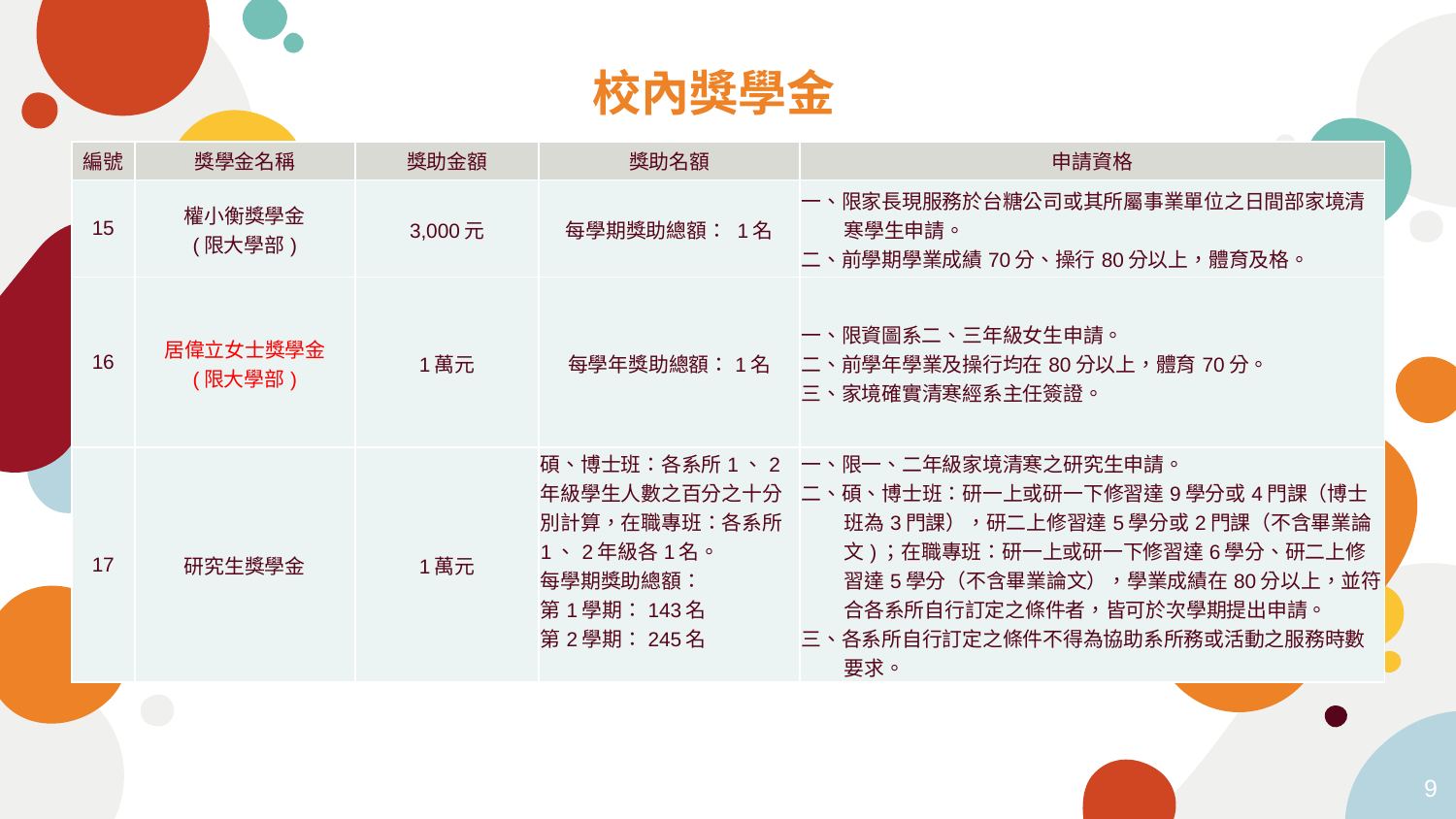

校內獎學金
| 編號 | 獎學金名稱 | 獎助金額 | 獎助名額 | 申請資格 |
| --- | --- | --- | --- | --- |
| 15 | 權小衡獎學金 (限大學部) | 3,000元 | 每學期獎助總額： 1名 | 一、限家長現服務於台糖公司或其所屬事業單位之日間部家境清寒學生申請。 二、前學期學業成績70分、操行80分以上，體育及格。 |
| 16 | 居偉立女士獎學金 (限大學部) | 1萬元 | 每學年獎助總額：1名 | 一、限資圖系二、三年級女生申請。 二、前學年學業及操行均在80分以上，體育70分。 三、家境確實清寒經系主任簽證。 |
| 17 | 研究生獎學金 | 1萬元 | 碩、博士班：各系所1、2年級學生人數之百分之十分別計算，在職專班：各系所1、2年級各1名。 每學期獎助總額： 第1學期：143名 第2學期：245名 | 一、限一、二年級家境清寒之研究生申請。 二、碩、博士班：研一上或研一下修習達9學分或4門課（博士班為3門課），研二上修習達5學分或2門課（不含畢業論文)；在職專班：研一上或研一下修習達6學分、研二上修習達5學分（不含畢業論文），學業成績在80分以上，並符合各系所自行訂定之條件者，皆可於次學期提出申請。 三、各系所自行訂定之條件不得為協助系所務或活動之服務時數要求。 |
9